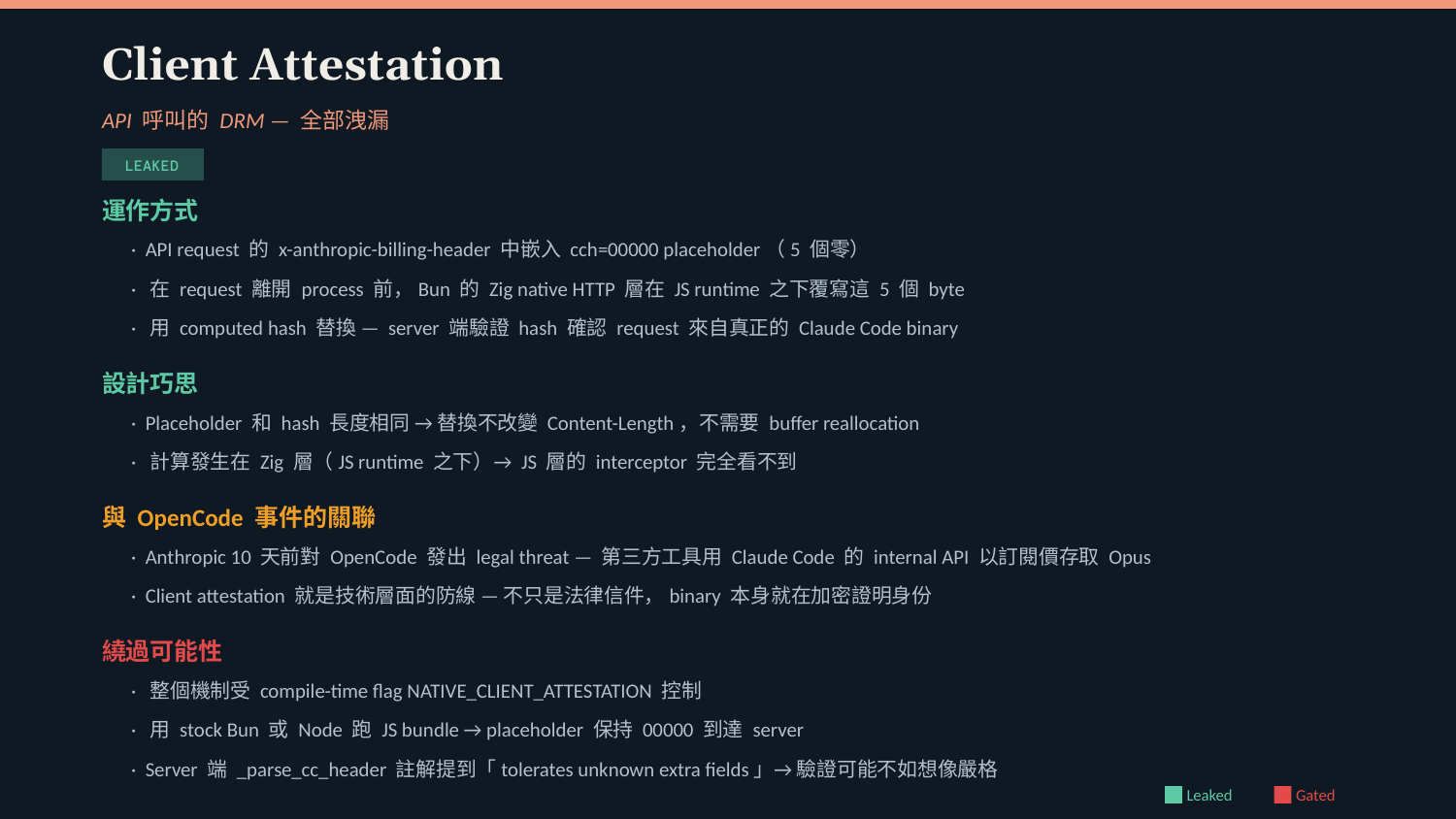

Client Attestation
API 呼叫的 DRM — 全部洩漏

LEAKED
運作方式
·  API request 的 x-anthropic-billing-header 中嵌入 cch=00000 placeholder（5 個零）
·  在 request 離開 process 前，Bun 的 Zig native HTTP 層在 JS runtime 之下覆寫這 5 個 byte
·  用 computed hash 替換 — server 端驗證 hash 確認 request 來自真正的 Claude Code binary
設計巧思
·  Placeholder 和 hash 長度相同 → 替換不改變 Content-Length，不需要 buffer reallocation
·  計算發生在 Zig 層（JS runtime 之下）→ JS 層的 interceptor 完全看不到
與 OpenCode 事件的關聯
·  Anthropic 10 天前對 OpenCode 發出 legal threat — 第三方工具用 Claude Code 的 internal API 以訂閱價存取 Opus
·  Client attestation 就是技術層面的防線 — 不只是法律信件，binary 本身就在加密證明身份
繞過可能性
·  整個機制受 compile-time flag NATIVE_CLIENT_ATTESTATION 控制
·  用 stock Bun 或 Node 跑 JS bundle → placeholder 保持 00000 到達 server
·  Server 端 _parse_cc_header 註解提到「tolerates unknown extra fields」→ 驗證可能不如想像嚴格
Leaked
Gated